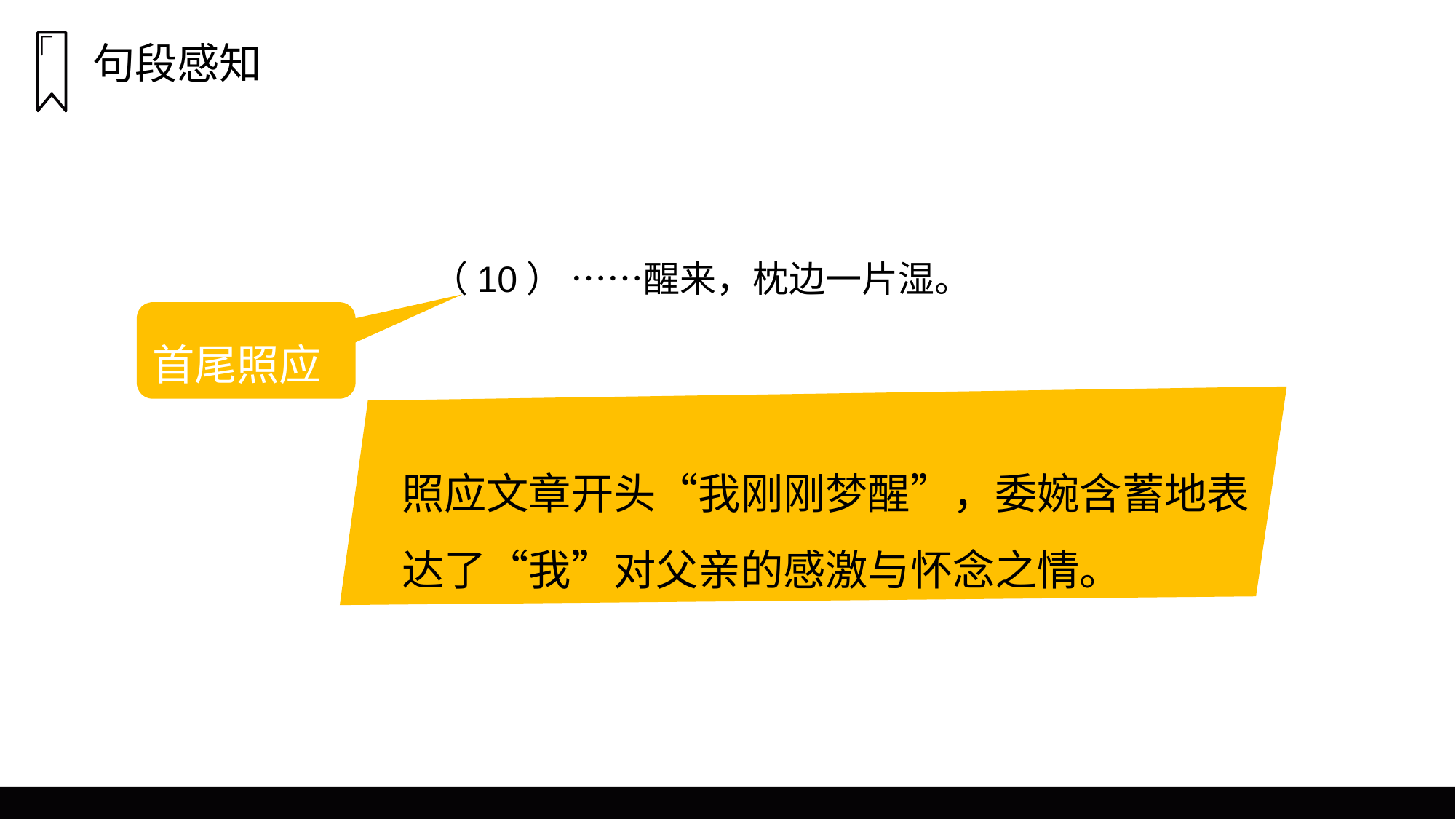

句段感知
   （10） ……醒来，枕边一片湿。
首尾照应

照应文章开头“我刚刚梦醒”，委婉含蓄地表达了“我”对父亲的感激与怀念之情。